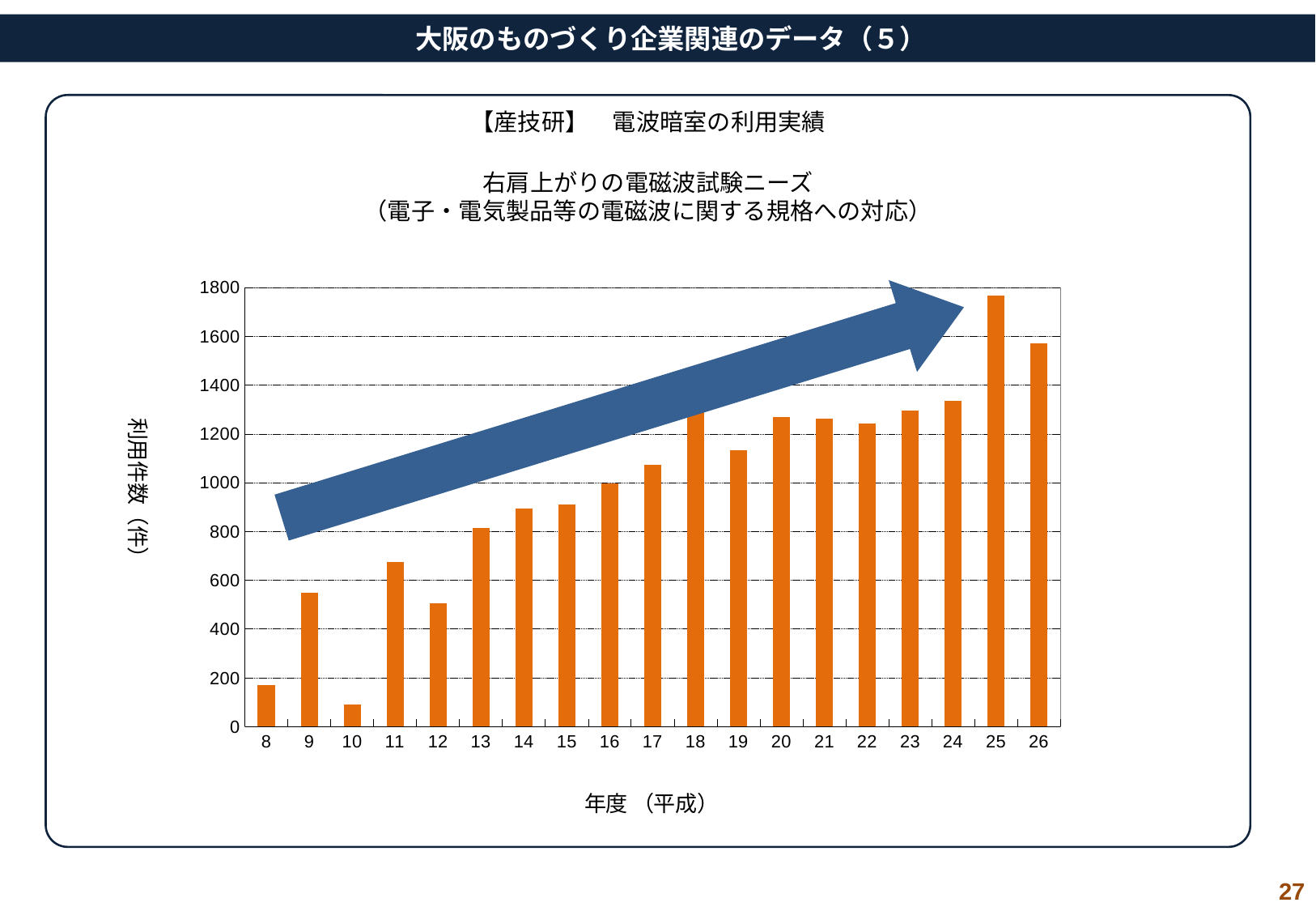

大阪のものづくり企業関連のデータ（５）

### Chart

| Category |  |
|---|---|
| 8 | 169.0 |
| 9 | 550.0 |
| 10 | 90.0 |
| 11 | 674.0 |
| 12 | 506.0 |
| 13 | 815.0 |
| 14 | 893.0 |
| 15 | 911.0 |
| 16 | 997.0 |
| 17 | 1073.0 |
| 18 | 1295.0 |
| 19 | 1134.0 |
| 20 | 1269.0 |
| 21 | 1263.0 |
| 22 | 1243.0 |
| 23 | 1297.0 |
| 24 | 1334.0 |
| 25 | 1768.0 |
| 26 | 1572.0 |
【産技研】　電波暗室の利用実績

右肩上がりの電磁波試験ニーズ
（電子・電気製品等の電磁波に関する規格への対応）
27